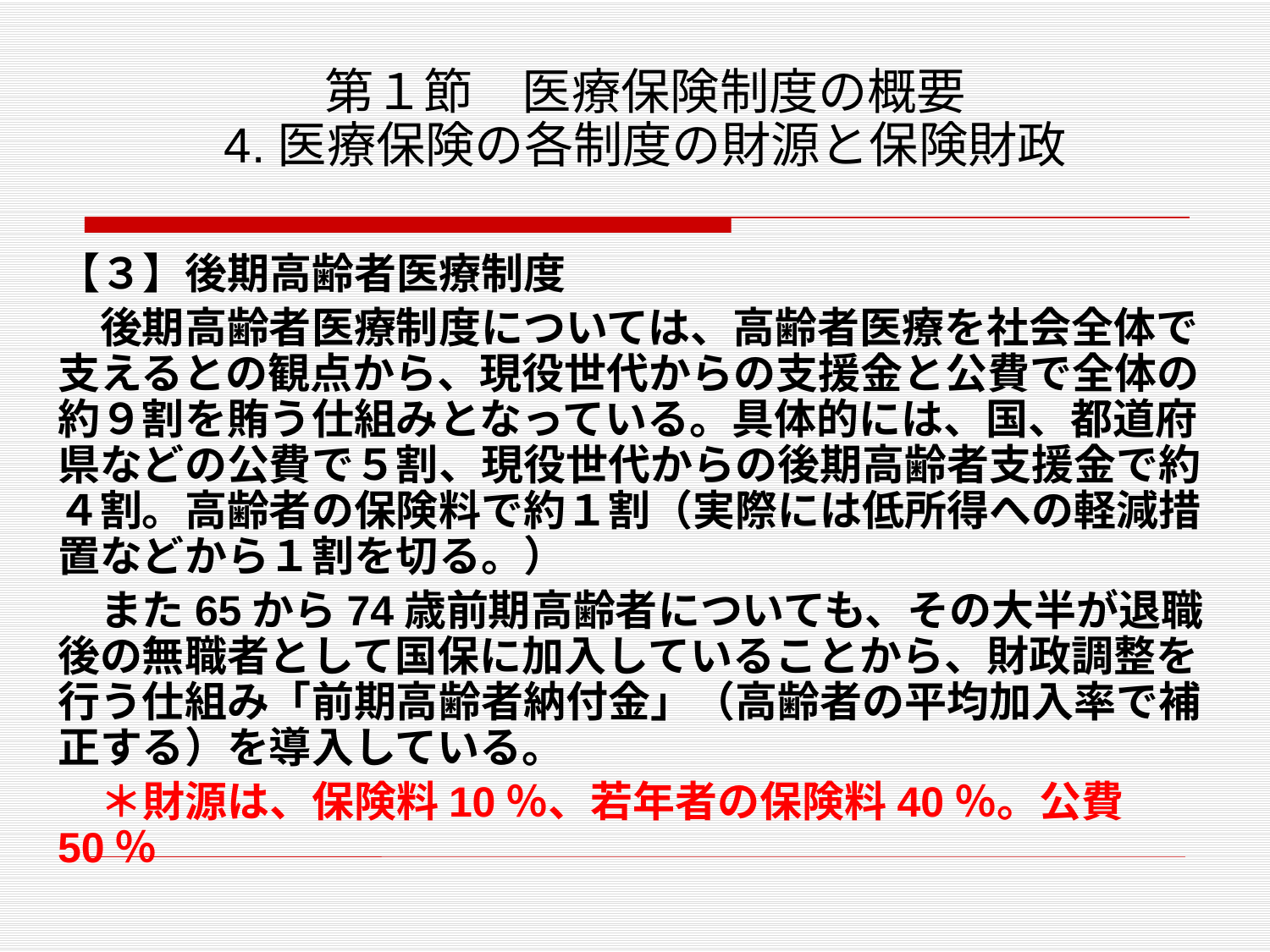

# 第１節　医療保険制度の概要 4.医療保険の各制度の財源と保険財政
【３】後期高齢者医療制度
　後期高齢者医療制度については、高齢者医療を社会全体で支えるとの観点から、現役世代からの支援金と公費で全体の約９割を賄う仕組みとなっている。具体的には、国、都道府県などの公費で５割、現役世代からの後期高齢者支援金で約４割。高齢者の保険料で約１割（実際には低所得への軽減措置などから１割を切る。）
　また65から74歳前期高齢者についても、その大半が退職後の無職者として国保に加入していることから、財政調整を行う仕組み「前期高齢者納付金」（高齢者の平均加入率で補正する）を導入している。
　＊財源は、保険料10％、若年者の保険料40％。公費50％